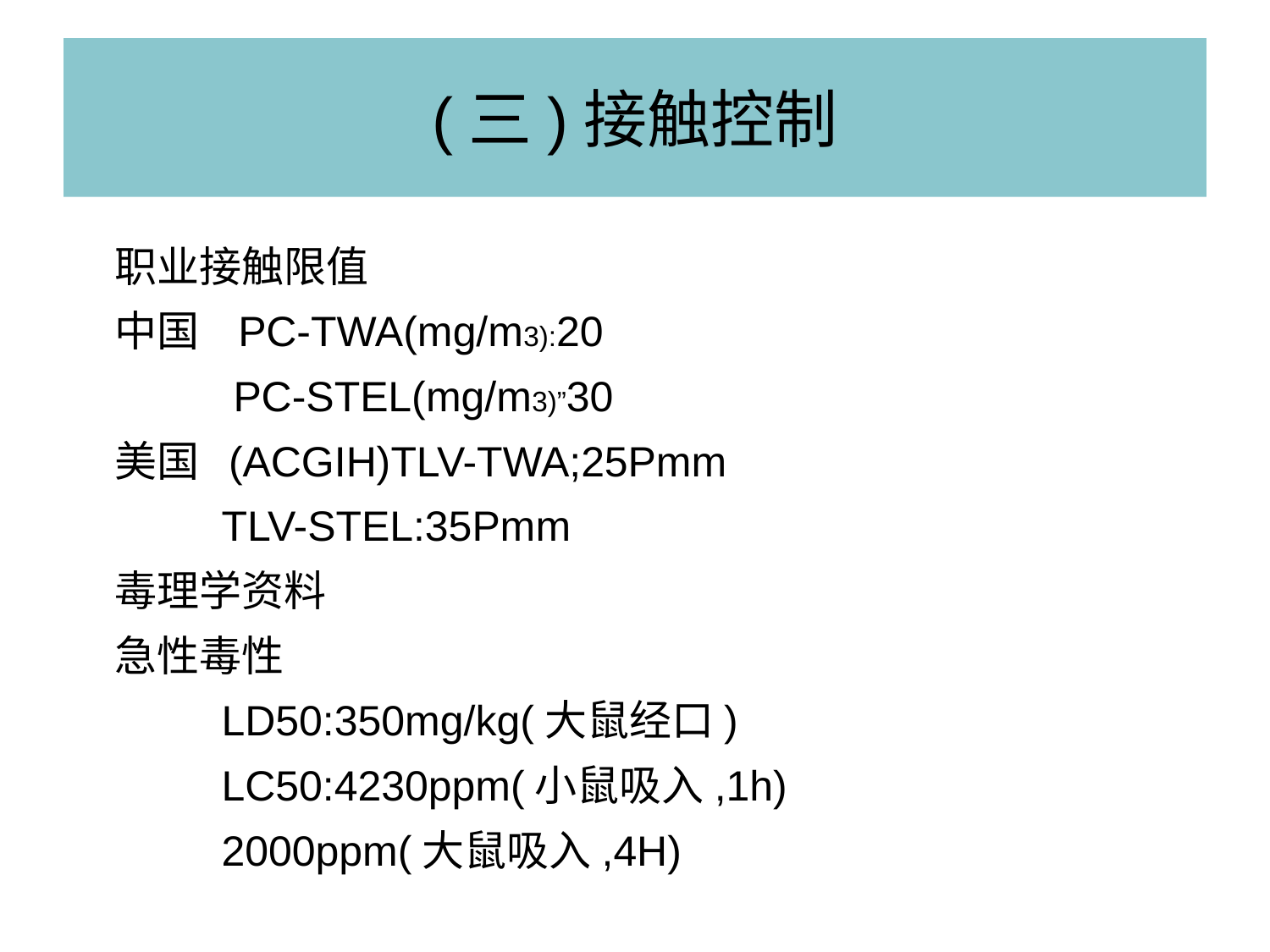

# (三)接触控制
职业接触限值
中国   PC-TWA(mg/m3):20
          PC-STEL(mg/m3)”30
美国  (ACGIH)TLV-TWA;25Pmm
         TLV-STEL:35Pmm
毒理学资料
急性毒性
         LD50:350mg/kg(大鼠经口)
         LC50:4230ppm(小鼠吸入,1h)
         2000ppm(大鼠吸入,4H)
9